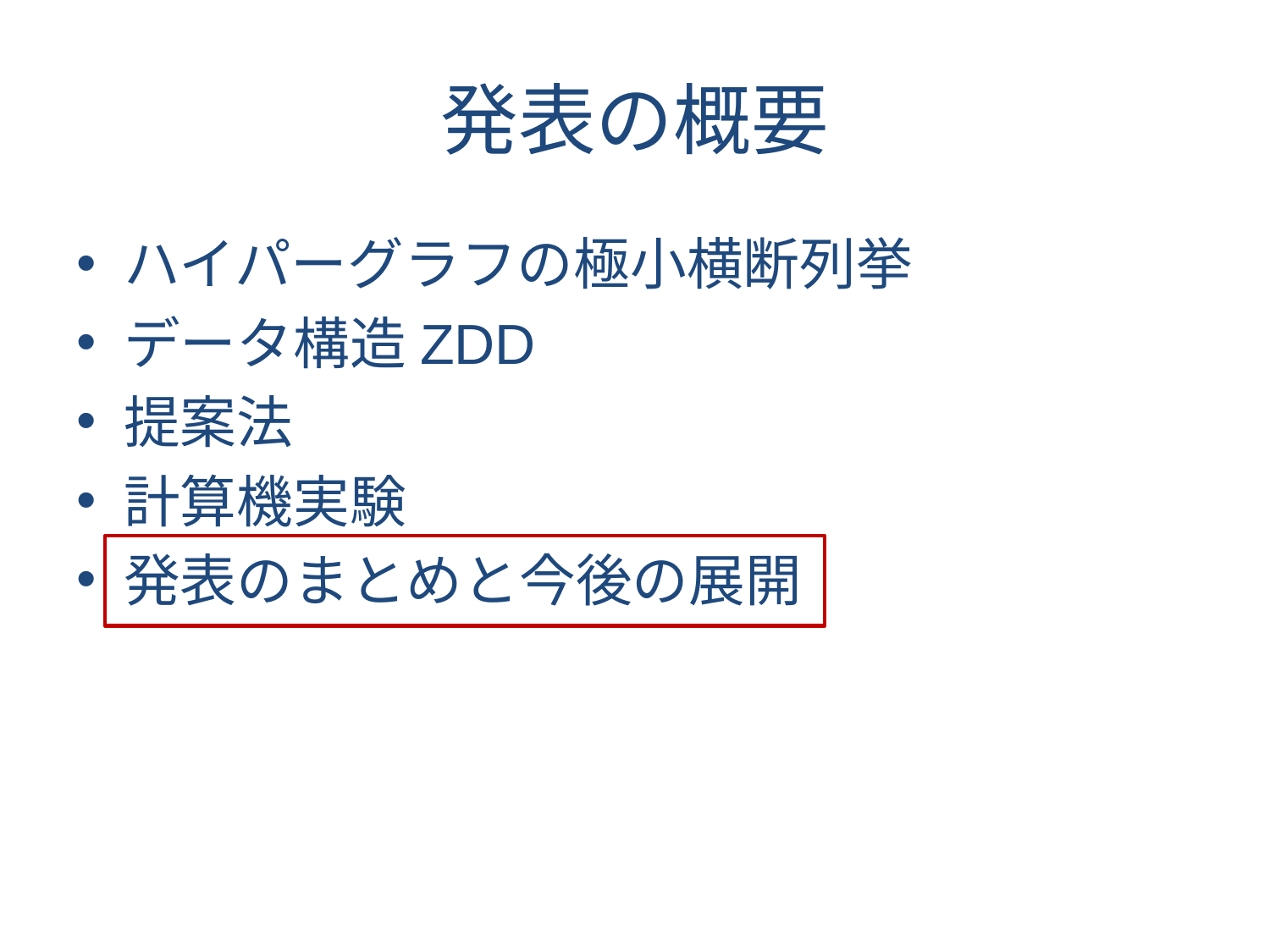

# 発表の概要
ハイパーグラフの極小横断列挙
データ構造ZDD
提案法
計算機実験
発表のまとめと今後の展開